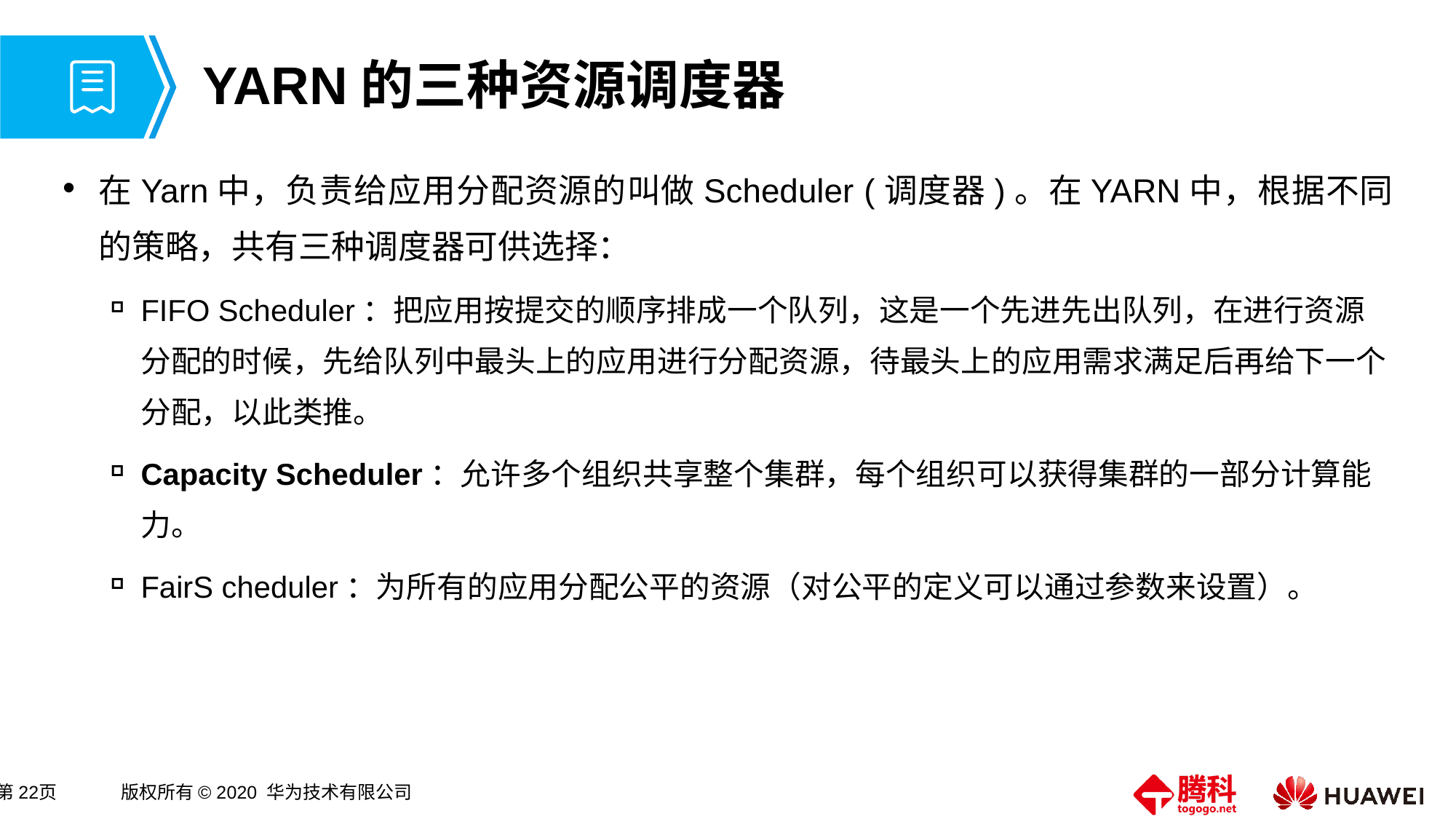

# YARN的三种资源调度器
在Yarn中，负责给应用分配资源的叫做Scheduler (调度器)。在YARN中，根据不同的策略，共有三种调度器可供选择：
FIFO Scheduler：把应用按提交的顺序排成一个队列，这是一个先进先出队列，在进行资源分配的时候，先给队列中最头上的应用进行分配资源，待最头上的应用需求满足后再给下一个分配，以此类推。
Capacity Scheduler：允许多个组织共享整个集群，每个组织可以获得集群的一部分计算能力。
FairS cheduler：为所有的应用分配公平的资源（对公平的定义可以通过参数来设置）。